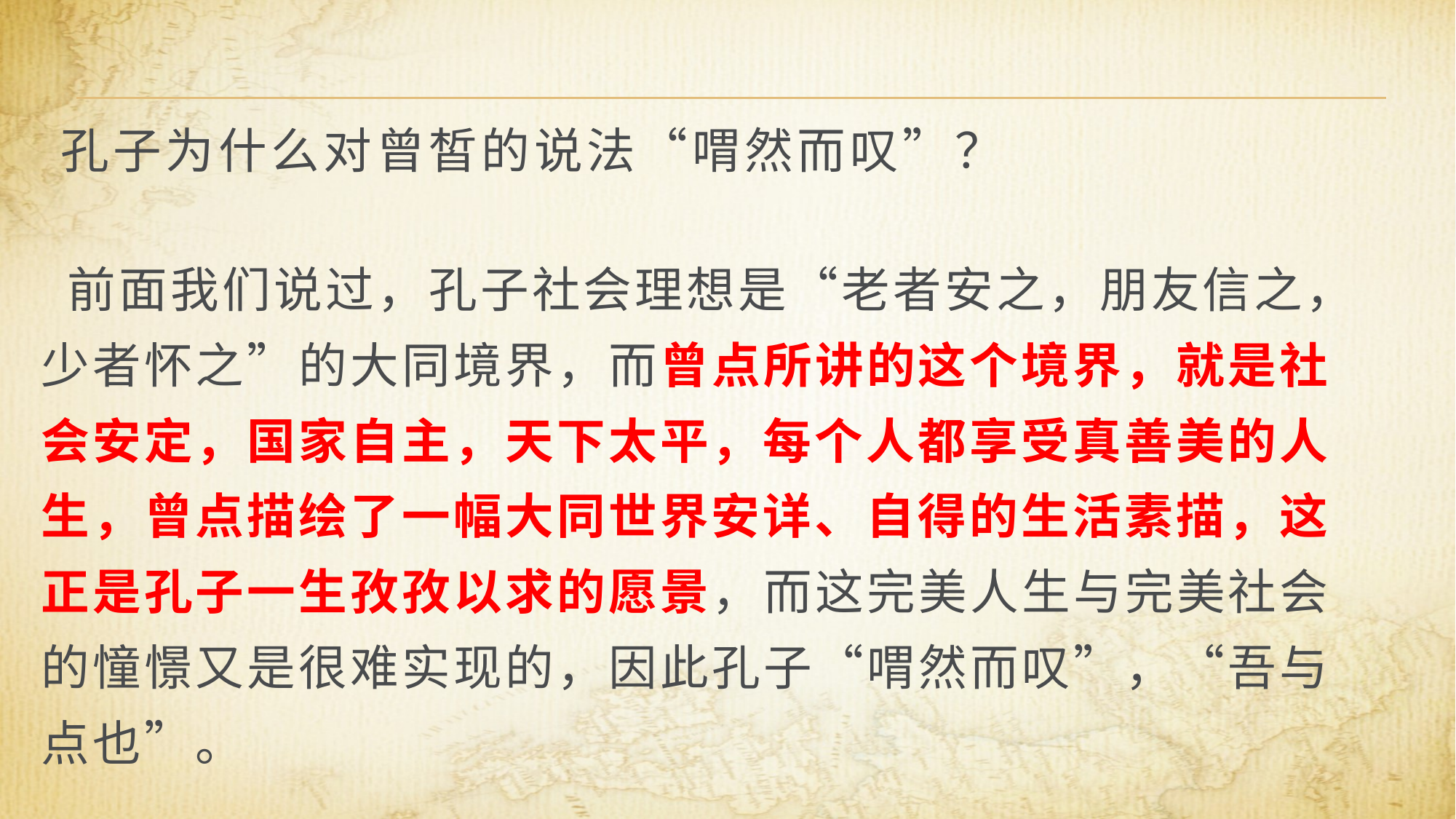

孔子为什么对曾皙的说法“喟然而叹”？
    前面我们说过，孔子社会理想是“老者安之，朋友信之，少者怀之”的大同境界，而曾点所讲的这个境界，就是社会安定，国家自主，天下太平，每个人都享受真善美的人生，曾点描绘了一幅大同世界安详、自得的生活素描，这正是孔子一生孜孜以求的愿景，而这完美人生与完美社会的憧憬又是很难实现的，因此孔子“喟然而叹”，“吾与点也”。